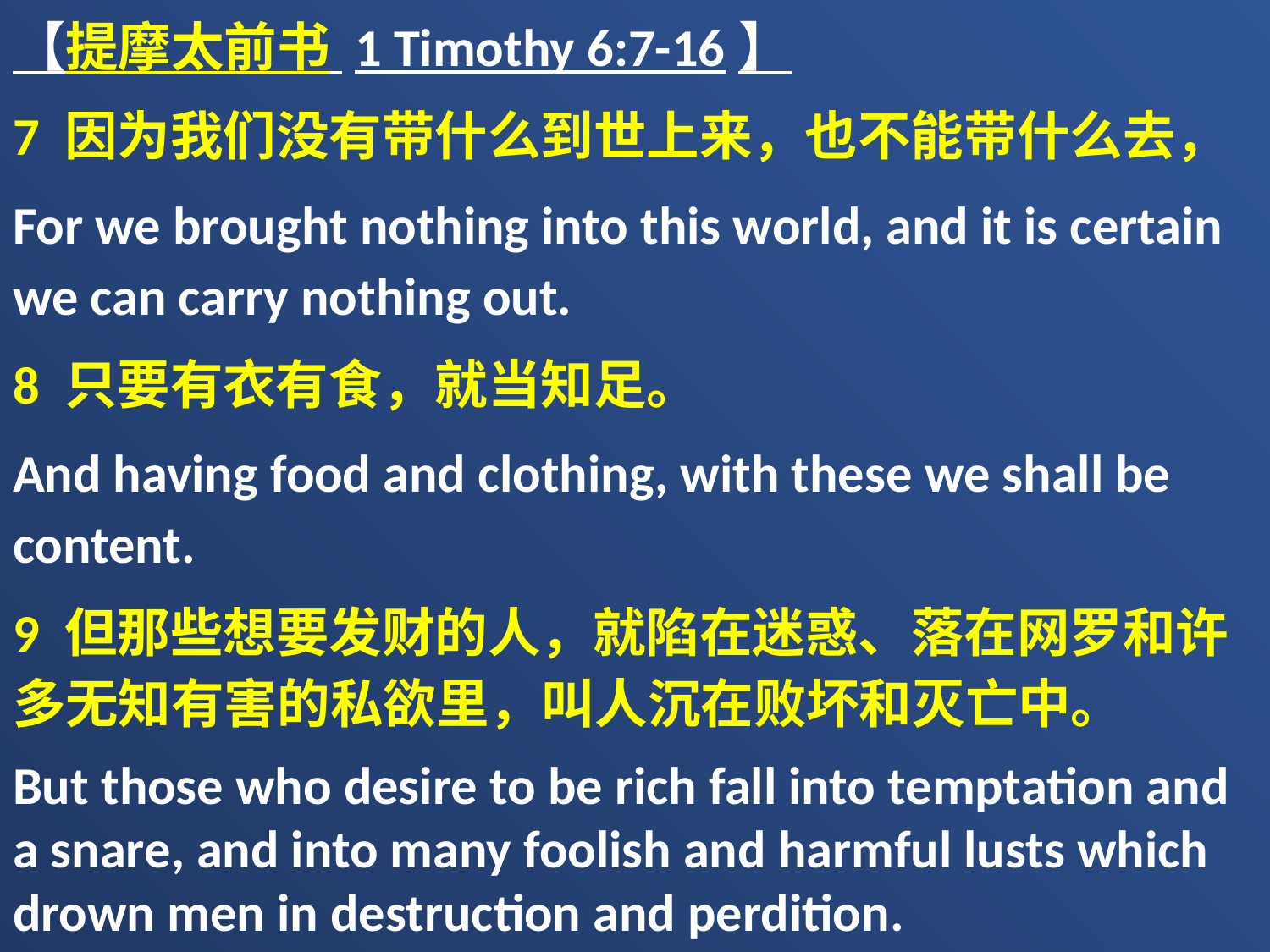

【提摩太前书 1 Timothy 6:7-16】
7 因为我们没有带什么到世上来，也不能带什么去，
For we brought nothing into this world, and it is certain we can carry nothing out.
8 只要有衣有食，就当知足。
And having food and clothing, with these we shall be content.
9 但那些想要发财的人，就陷在迷惑、落在网罗和许多无知有害的私欲里，叫人沉在败坏和灭亡中。
But those who desire to be rich fall into temptation and a snare, and into many foolish and harmful lusts which drown men in destruction and perdition.